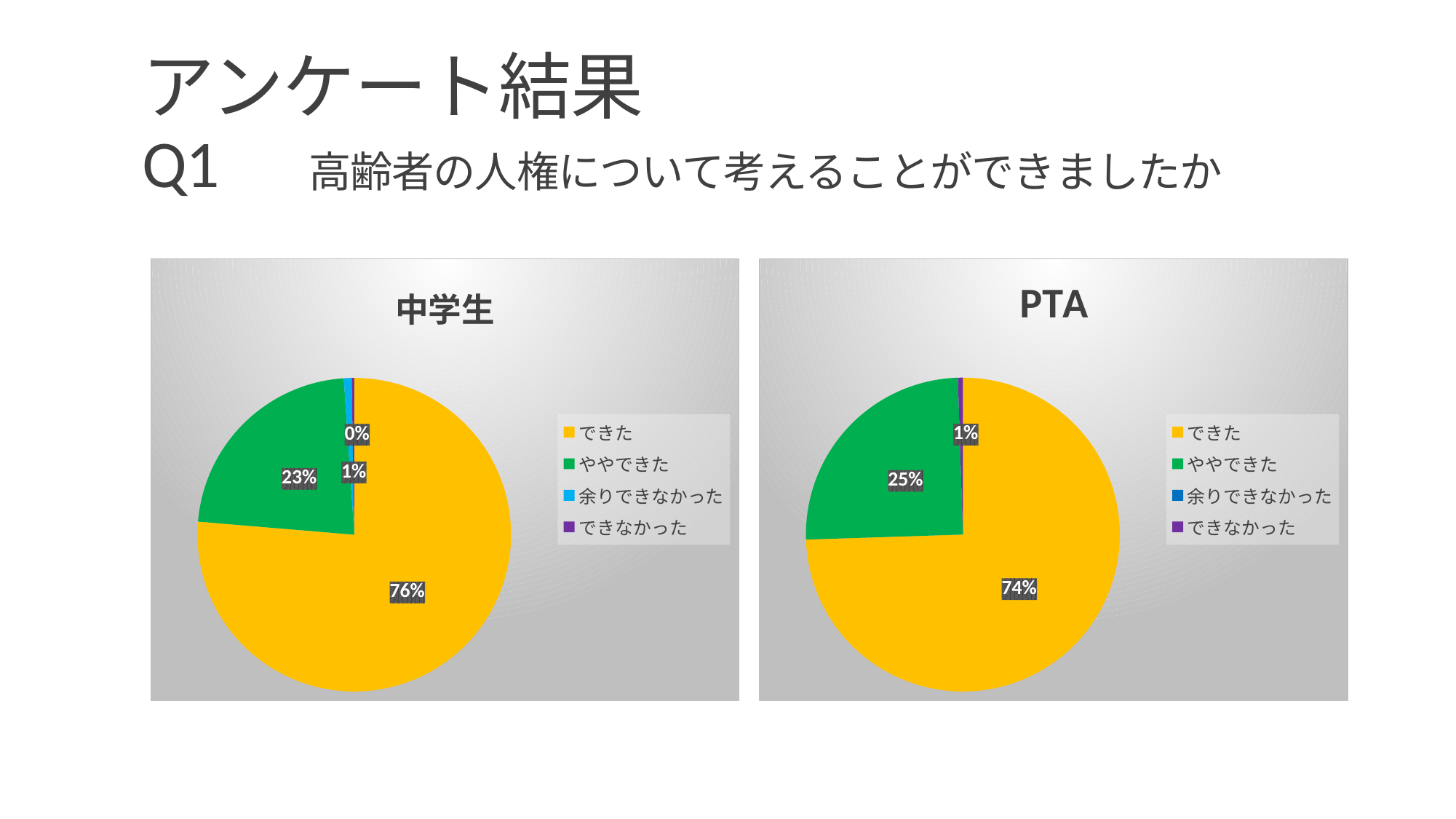

# アンケート結果 Q1　高齢者の人権について考えることができましたか

### Chart:

| Category | 中学生 |
|---|---|
| できた | 287.0 |
| ややできた | 85.0 |
| 余りできなかった | 3.0 |
| できなかった | 1.0 |

### Chart: PTA

| Category | PTA |
|---|---|
| できた | 146.0 |
| ややできた | 49.0 |
| 余りできなかった | 0.0 |
| できなかった | 1.0 |